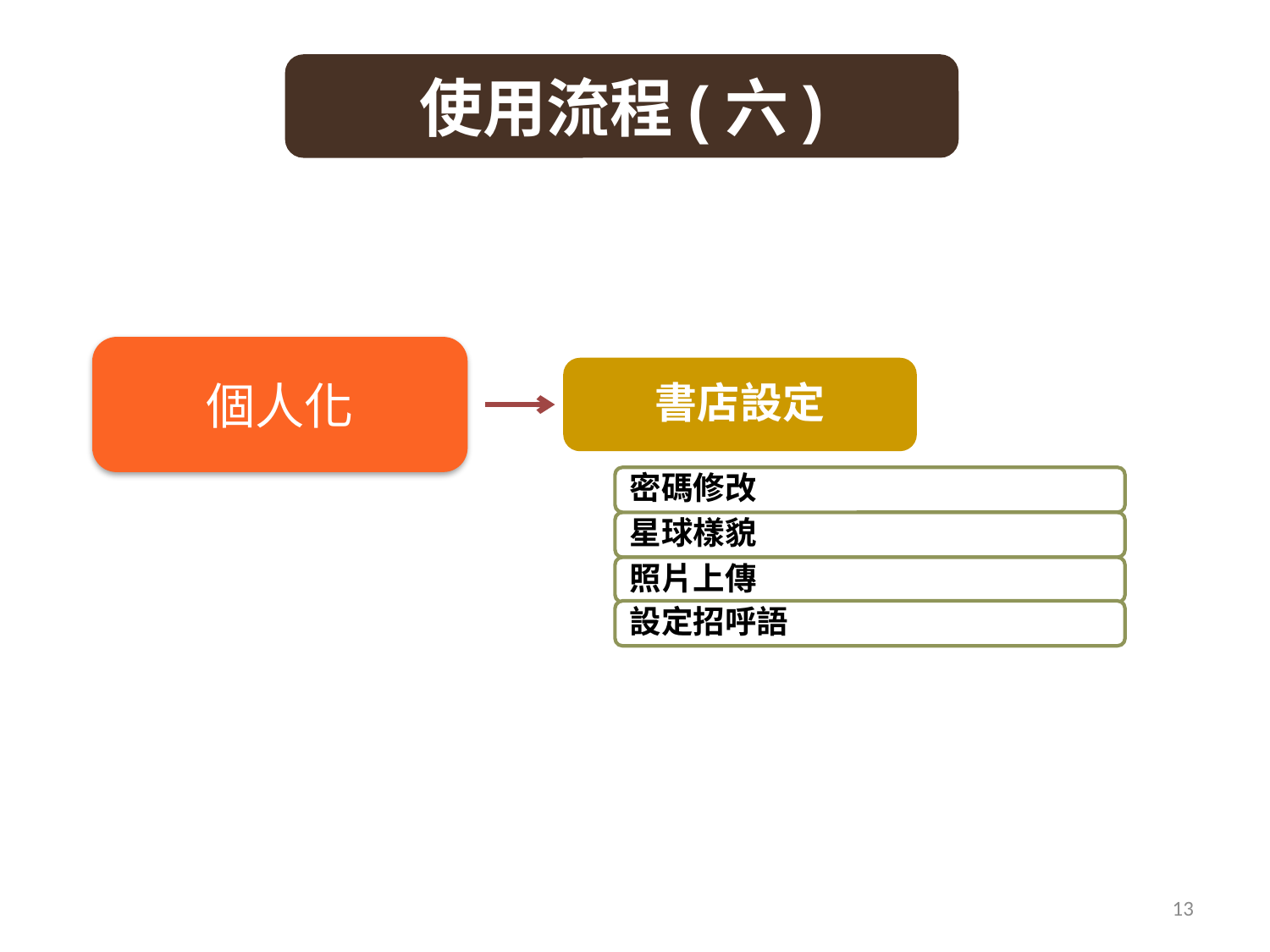

使用流程(六)
個人化
書店設定
密碼修改
星球樣貌
照片上傳
設定招呼語
13